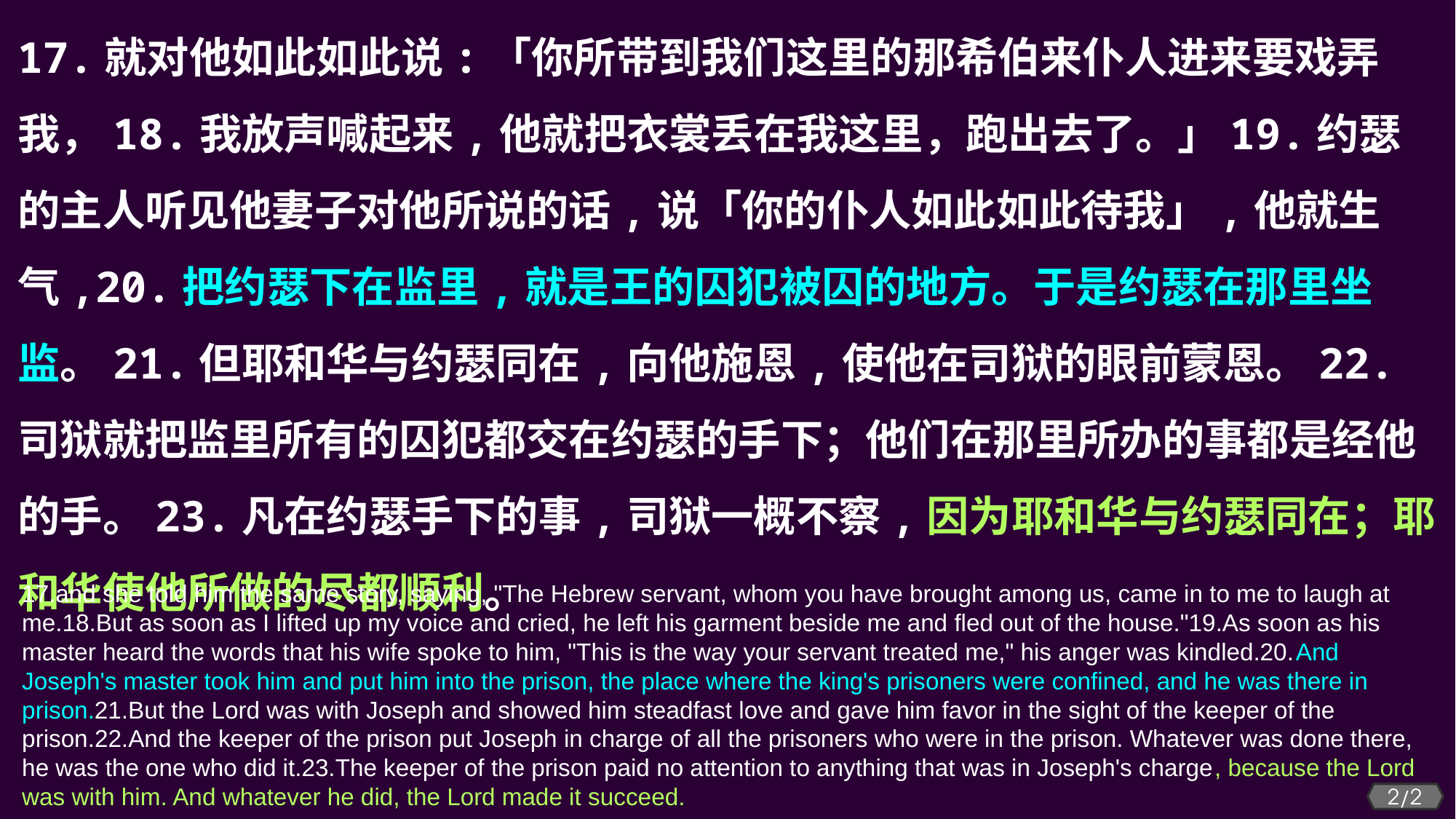

17.就对他如此如此说:「你所带到我们这里的那希伯来仆人进来要戏弄我，18.我放声喊起来,他就把衣裳丢在我这里，跑出去了。」19.约瑟的主人听见他妻子对他所说的话,说「你的仆人如此如此待我」,他就生气,20.把约瑟下在监里,就是王的囚犯被囚的地方。于是约瑟在那里坐监。21.但耶和华与约瑟同在,向他施恩,使他在司狱的眼前蒙恩。22.司狱就把监里所有的囚犯都交在约瑟的手下；他们在那里所办的事都是经他的手。23.凡在约瑟手下的事,司狱一概不察,因为耶和华与约瑟同在；耶和华使他所做的尽都顺利。
17.and she told him the same story, saying, "The Hebrew servant, whom you have brought among us, came in to me to laugh at me.18.But as soon as I lifted up my voice and cried, he left his garment beside me and fled out of the house."19.As soon as his master heard the words that his wife spoke to him, "This is the way your servant treated me," his anger was kindled.20.And Joseph's master took him and put him into the prison, the place where the king's prisoners were confined, and he was there in prison.21.But the Lord was with Joseph and showed him steadfast love and gave him favor in the sight of the keeper of the prison.22.And the keeper of the prison put Joseph in charge of all the prisoners who were in the prison. Whatever was done there, he was the one who did it.23.The keeper of the prison paid no attention to anything that was in Joseph's charge, because the Lord was with him. And whatever he did, the Lord made it succeed.
2/2